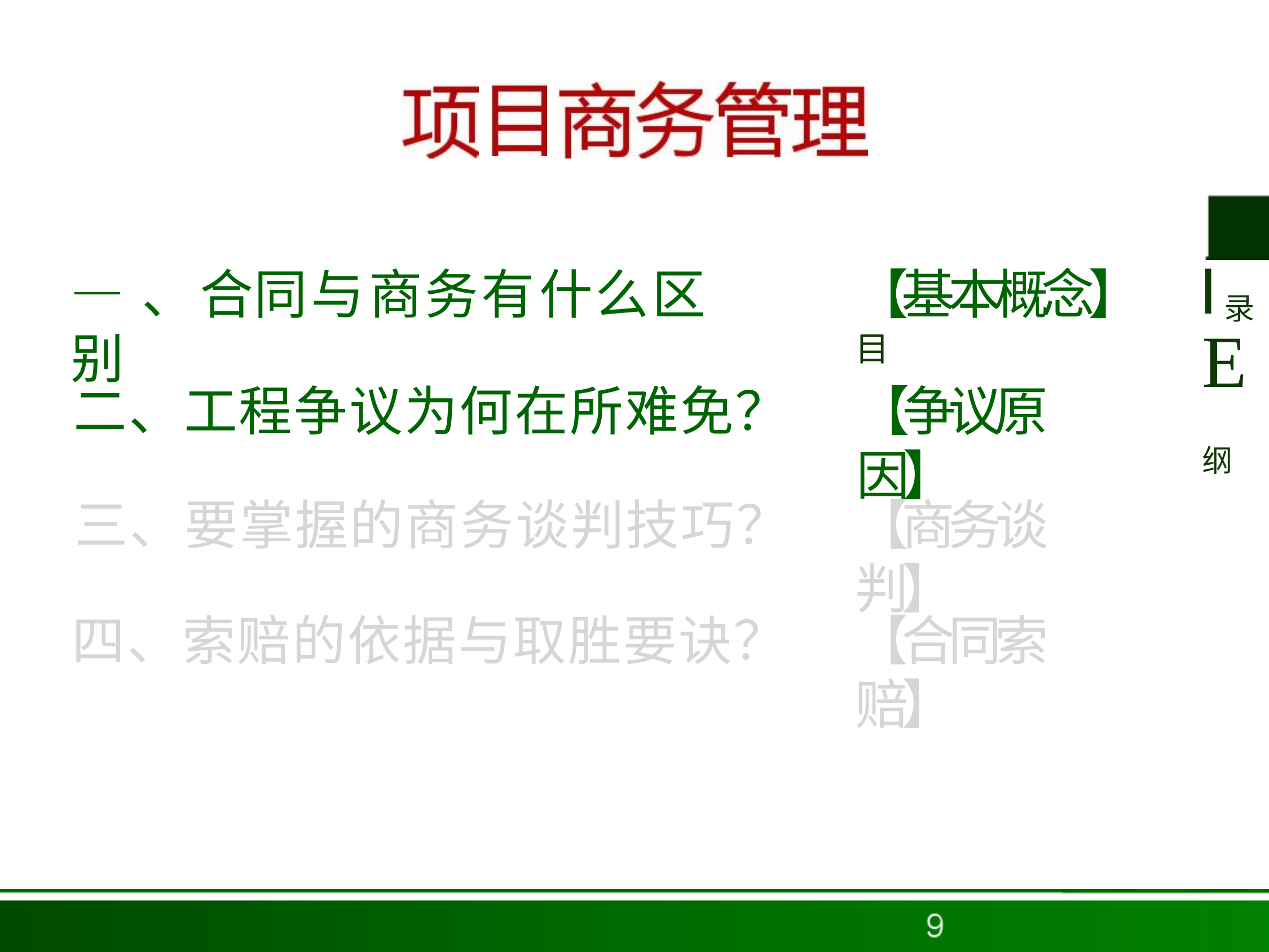

# 【基本概念】	I 目
—、合同与商务有什么区别
录
E纲
二、工程争议为何在所难免？
【争议原因】
三、要掌握的商务谈判技巧？
【商务谈判】
四、索赔的依据与取胜要诀？
【合同索赔】